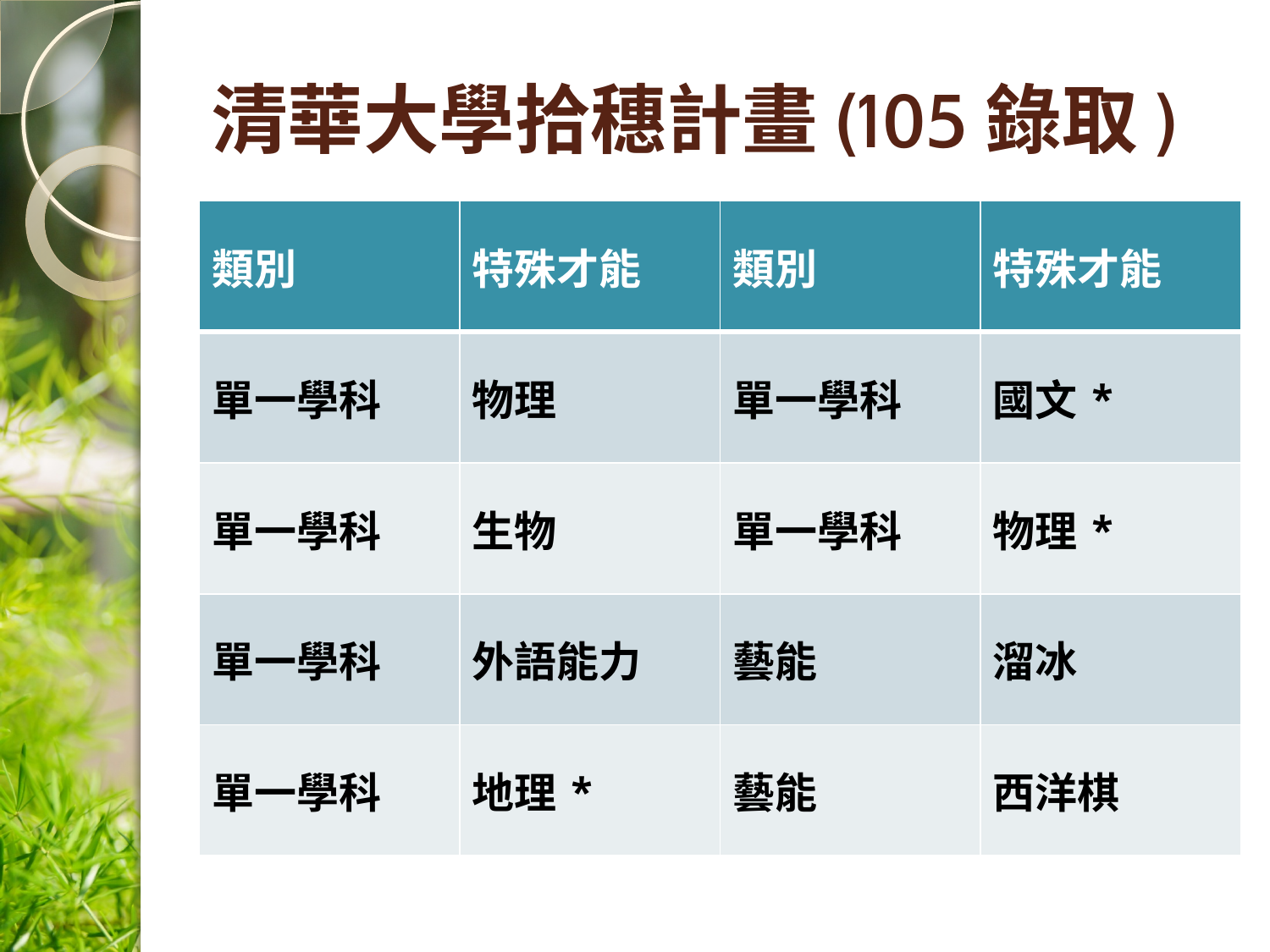

# 清華大學拾穗計畫(105錄取)
| 類別 | 特殊才能 | 類別 | 特殊才能 |
| --- | --- | --- | --- |
| 單一學科 | 物理 | 單一學科 | 國文\* |
| 單一學科 | 生物 | 單一學科 | 物理\* |
| 單一學科 | 外語能力 | 藝能 | 溜冰 |
| 單一學科 | 地理\* | 藝能 | 西洋棋 |